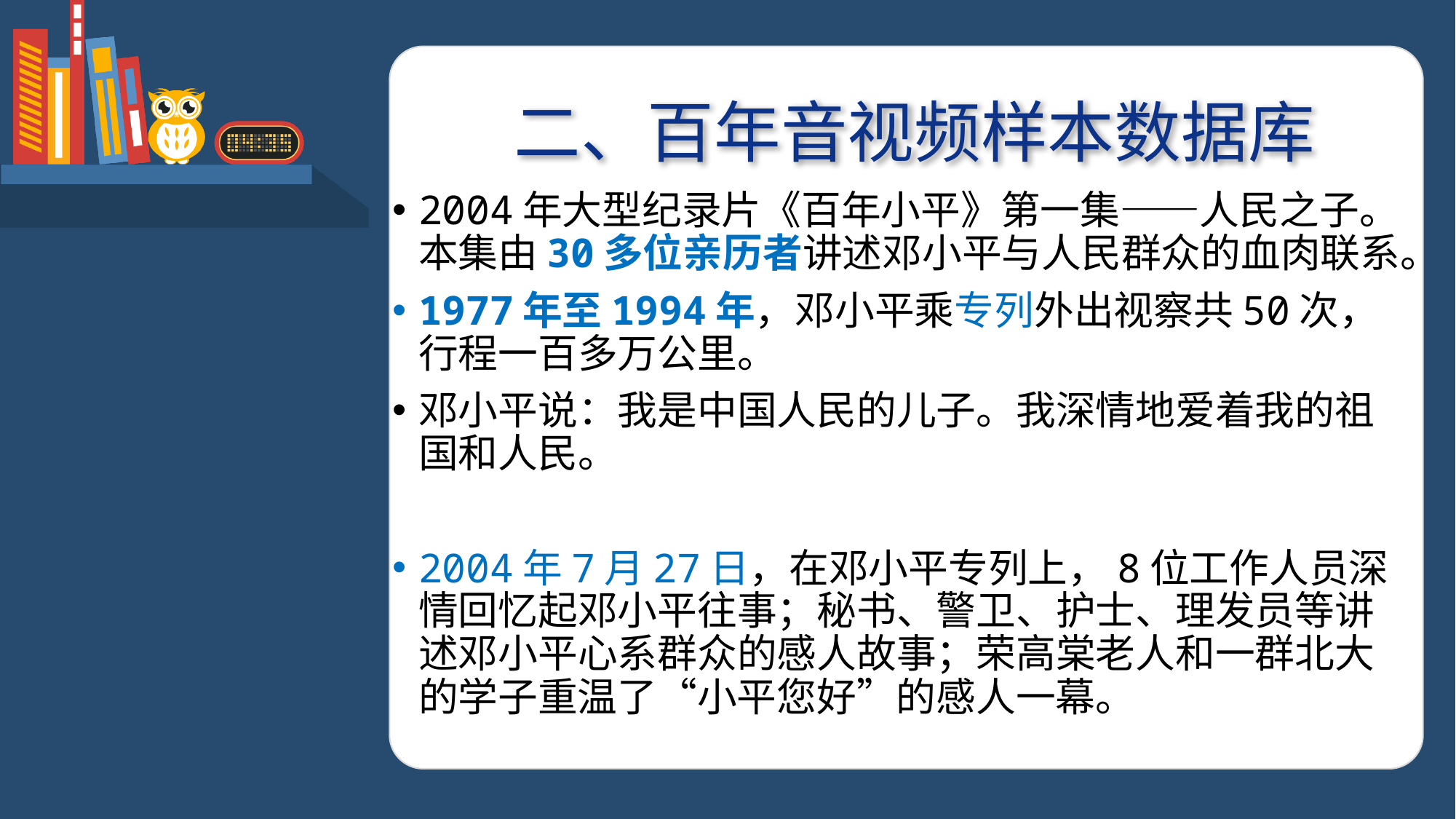

二、百年音视频样本数据库
2004年大型纪录片《百年小平》第一集——人民之子。本集由30多位亲历者讲述邓小平与人民群众的血肉联系。
1977年至1994年，邓小平乘专列外出视察共50次，行程一百多万公里。
邓小平说：我是中国人民的儿子。我深情地爱着我的祖国和人民。

2004年7月27日，在邓小平专列上，8位工作人员深情回忆起邓小平往事；秘书、警卫、护士、理发员等讲述邓小平心系群众的感人故事；荣高棠老人和一群北大的学子重温了“小平您好”的感人一幕。